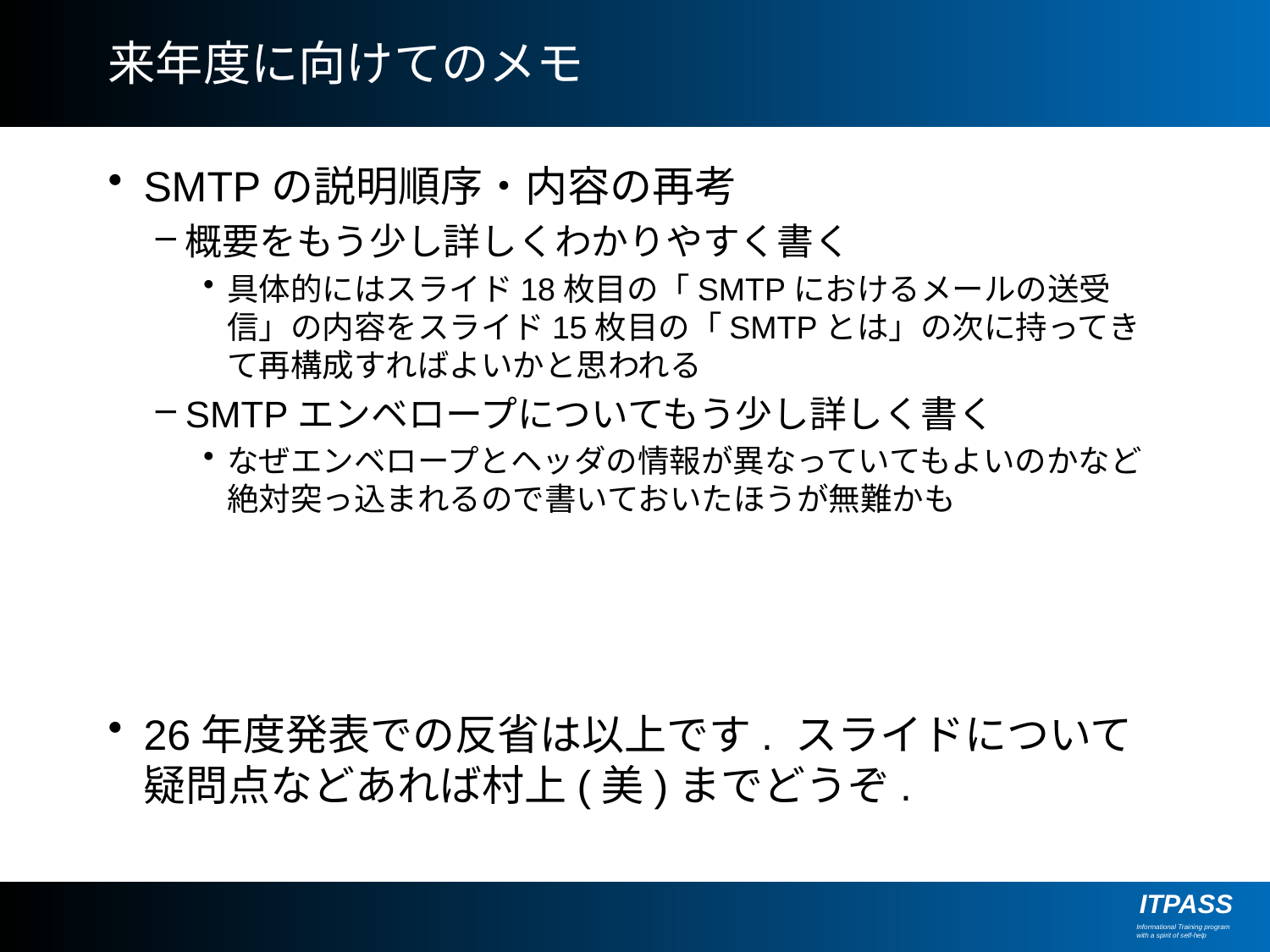

# 来年度に向けてのメモ
SMTPの説明順序・内容の再考
概要をもう少し詳しくわかりやすく書く
具体的にはスライド18枚目の「SMTPにおけるメールの送受信」の内容をスライド15枚目の「SMTPとは」の次に持ってきて再構成すればよいかと思われる
SMTPエンベロープについてもう少し詳しく書く
なぜエンベロープとヘッダの情報が異なっていてもよいのかなど絶対突っ込まれるので書いておいたほうが無難かも

26年度発表での反省は以上です. スライドについて疑問点などあれば村上(美)までどうぞ.